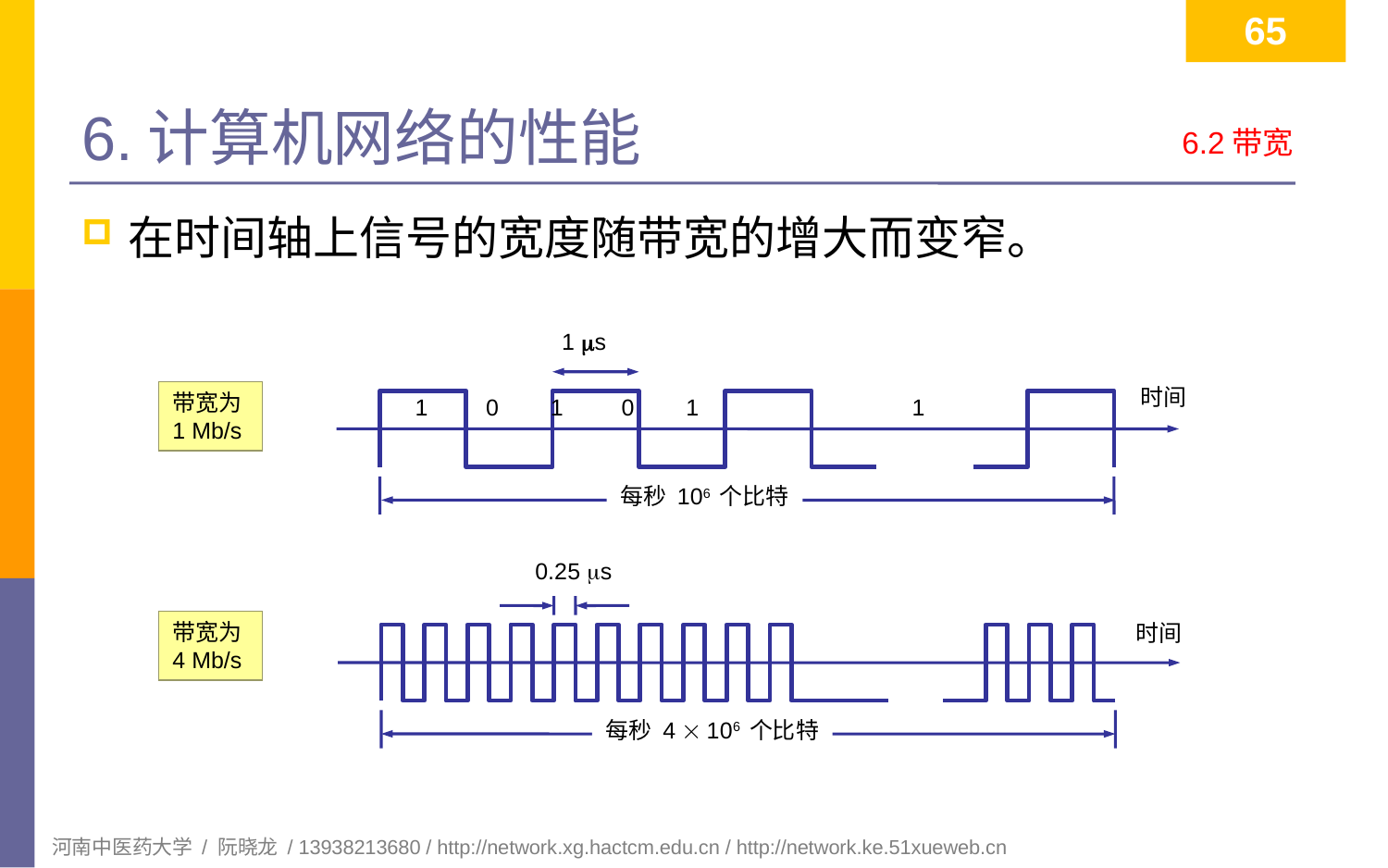

65
# 6.计算机网络的性能
6.2带宽
在时间轴上信号的宽度随带宽的增大而变窄。
1 μs

时间
带宽为
1 Mb/s
1         0        1         0        1                                 1

每秒 106 个比特

0.25 μs

带宽为
4 Mb/s
时间

每秒 4 × 106 个比特